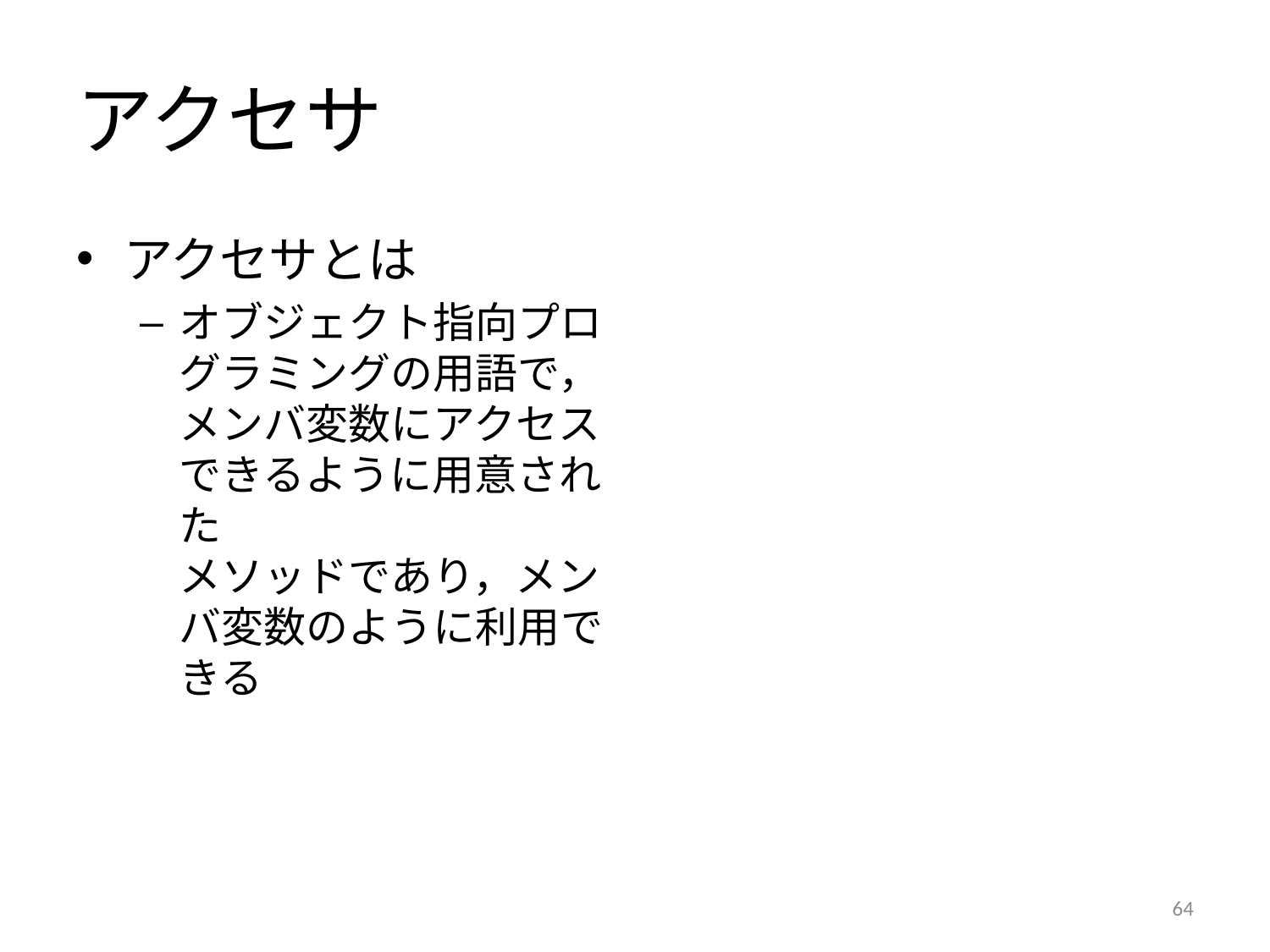

# アクセサ
アクセサとは
オブジェクト指向プログラミングの用語で，
メンバ変数にアクセスできるように用意された
メソッドであり，メンバ変数のように利用できる

64